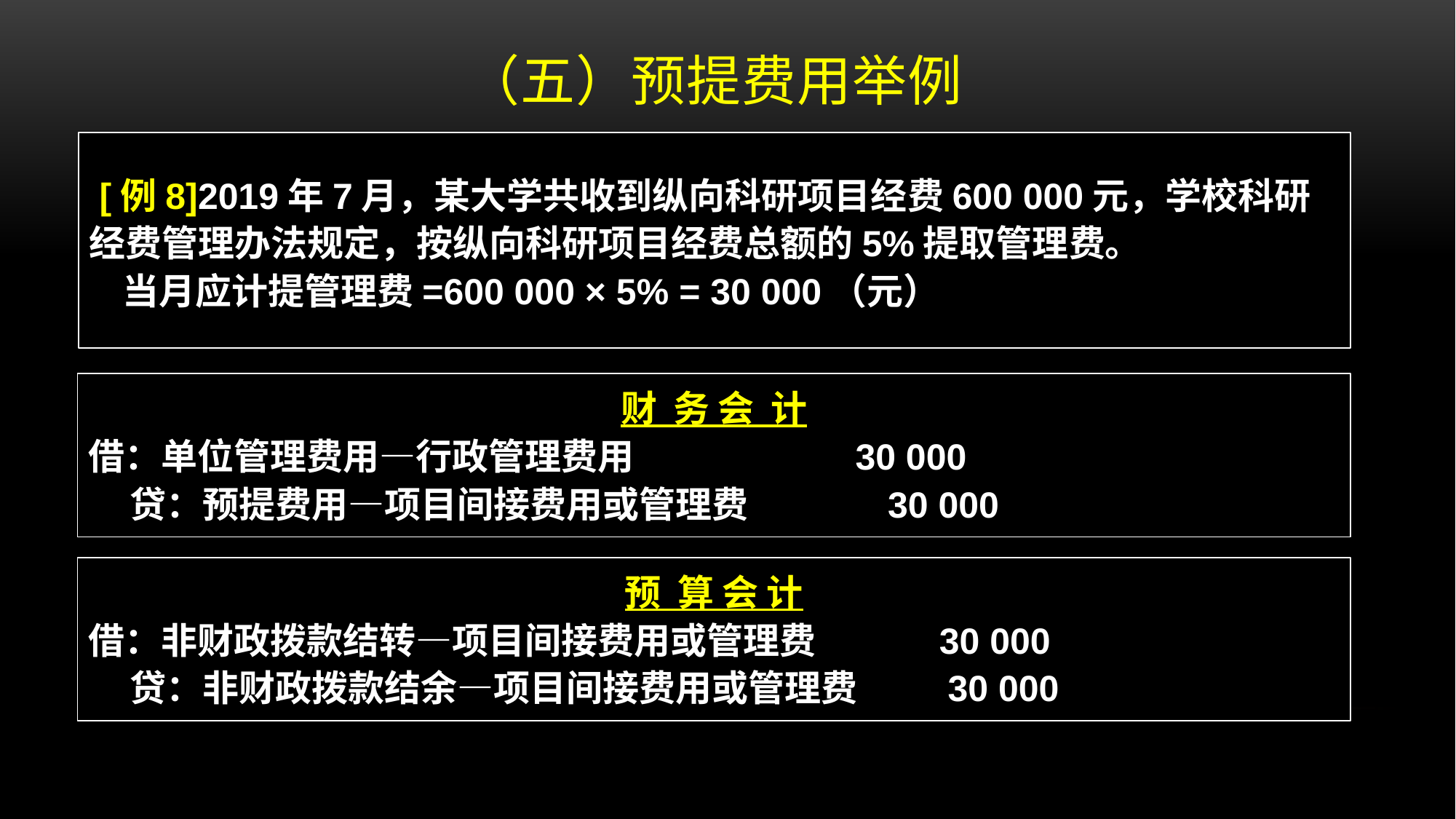

# （五）预提费用举例
 [例8]2019年7月，某大学共收到纵向科研项目经费600 000元，学校科研经费管理办法规定，按纵向科研项目经费总额的5%提取管理费。
   当月应计提管理费=600 000 × 5% = 30 000（元）
财  务 会  计
借：单位管理费用—行政管理费用                          30 000
    贷：预提费用—项目间接费用或管理费                30 000
预  算 会 计
借：非财政拨款结转—项目间接费用或管理费              30 000
    贷：非财政拨款结余—项目间接费用或管理费          30 000
35